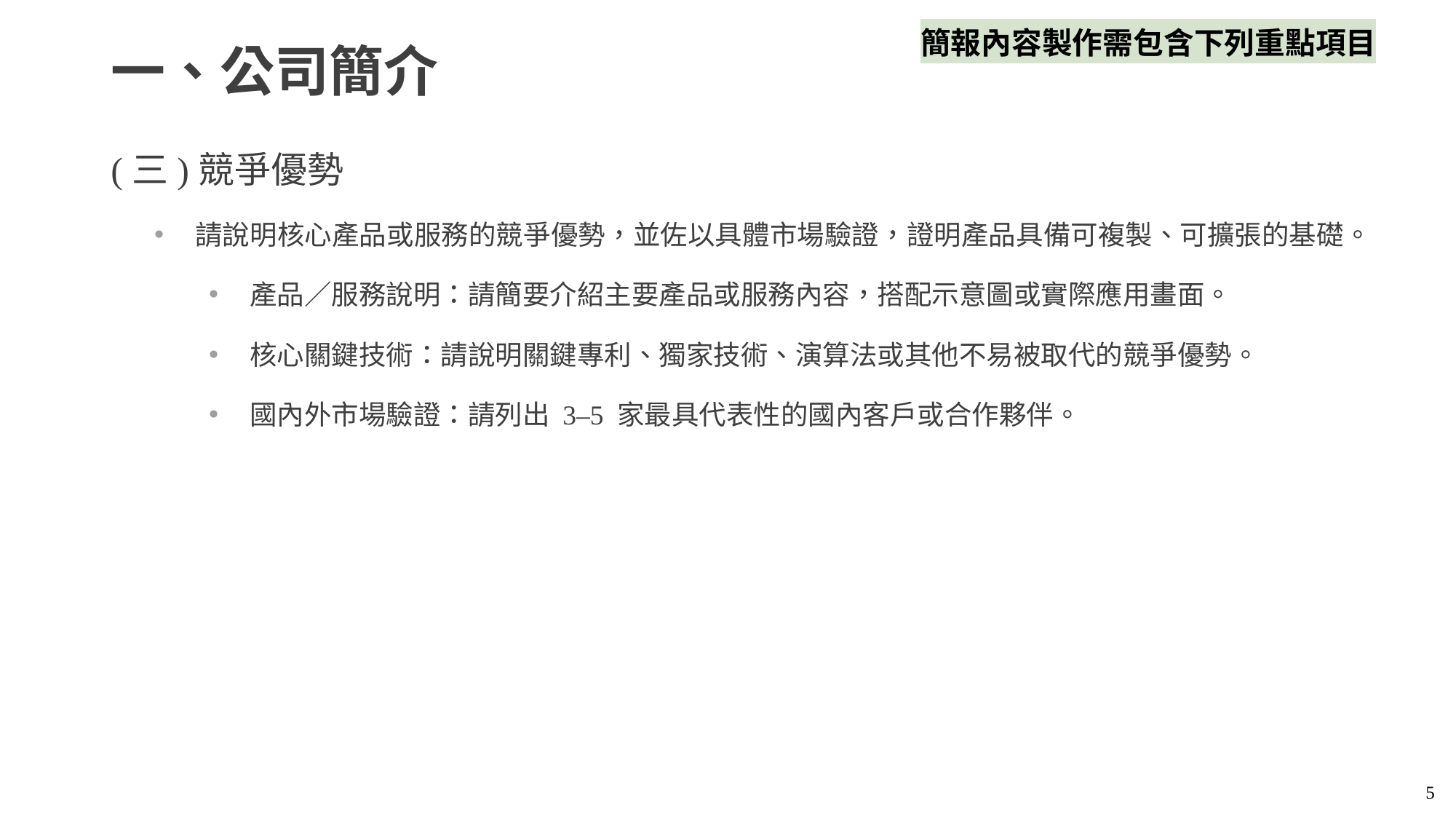

簡報內容製作需包含下列重點項目
# 一、公司簡介
(三)競爭優勢
請說明核心產品或服務的競爭優勢，並佐以具體市場驗證，證明產品具備可複製、可擴張的基礎。
產品／服務說明：請簡要介紹主要產品或服務內容，搭配示意圖或實際應用畫面。
核心關鍵技術：請說明關鍵專利、獨家技術、演算法或其他不易被取代的競爭優勢。
國內外市場驗證：請列出 3–5 家最具代表性的國內客戶或合作夥伴。
5